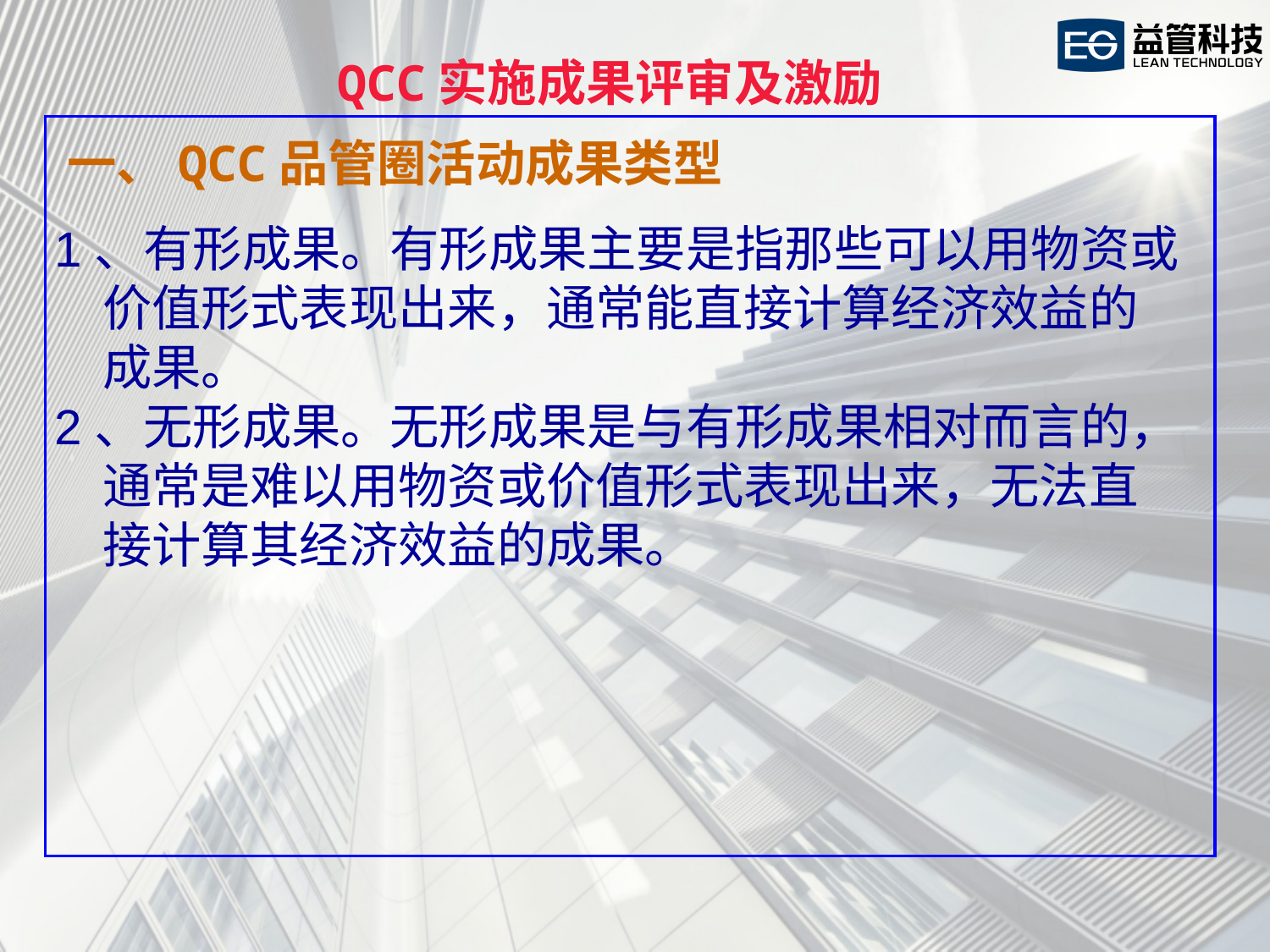

QCC实施成果评审及激励

一、QCC品管圈活动成果类型
1、有形成果。有形成果主要是指那些可以用物资或价值形式表现出来，通常能直接计算经济效益的成果。
2、无形成果。无形成果是与有形成果相对而言的，通常是难以用物资或价值形式表现出来，无法直接计算其经济效益的成果。